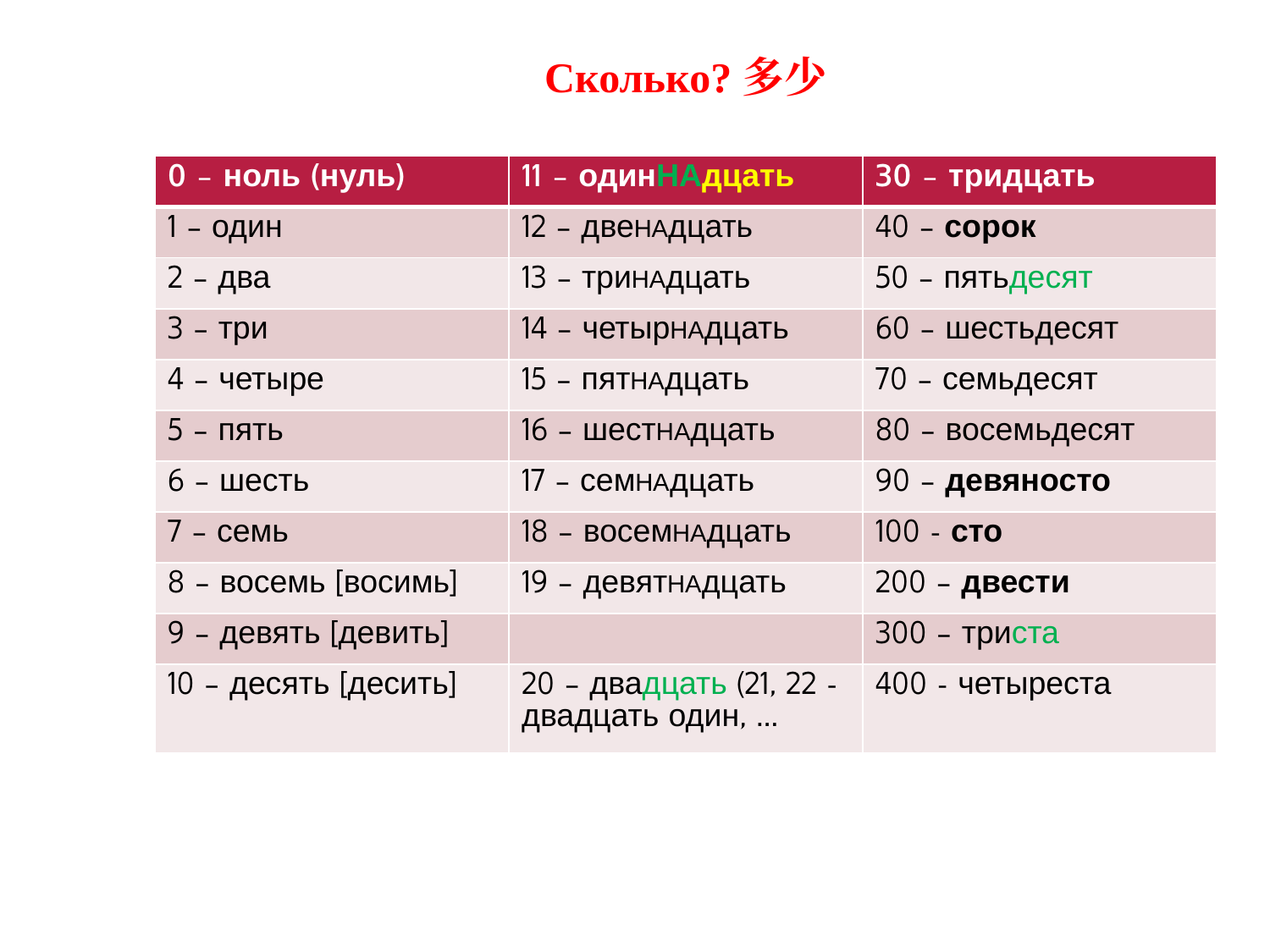

Сколько?多少
| 0 – ноль (нуль) | 11 – одинНАдцать | 30 – тридцать |
| --- | --- | --- |
| 1 – один | 12 – двеНАдцать | 40 – сорок |
| 2 – два | 13 – триНАдцать | 50 – пятьдесят |
| 3 – три | 14 – четырНАдцать | 60 – шестьдесят |
| 4 – четыре | 15 – пятНАдцать | 70 – семьдесят |
| 5 – пять | 16 – шестНАдцать | 80 – восемьдесят |
| 6 – шесть | 17 – семНАдцать | 90 – девяносто |
| 7 – семь | 18 – восемНАдцать | 100 - сто |
| 8 – восемь [восимь] | 19 – девятНАдцать | 200 – двести |
| 9 – девять [девить] |  | 300 – триста |
| 10 – десять [десить] | 20 – двадцать (21, 22 - двадцать один, … | 400 - четыреста |